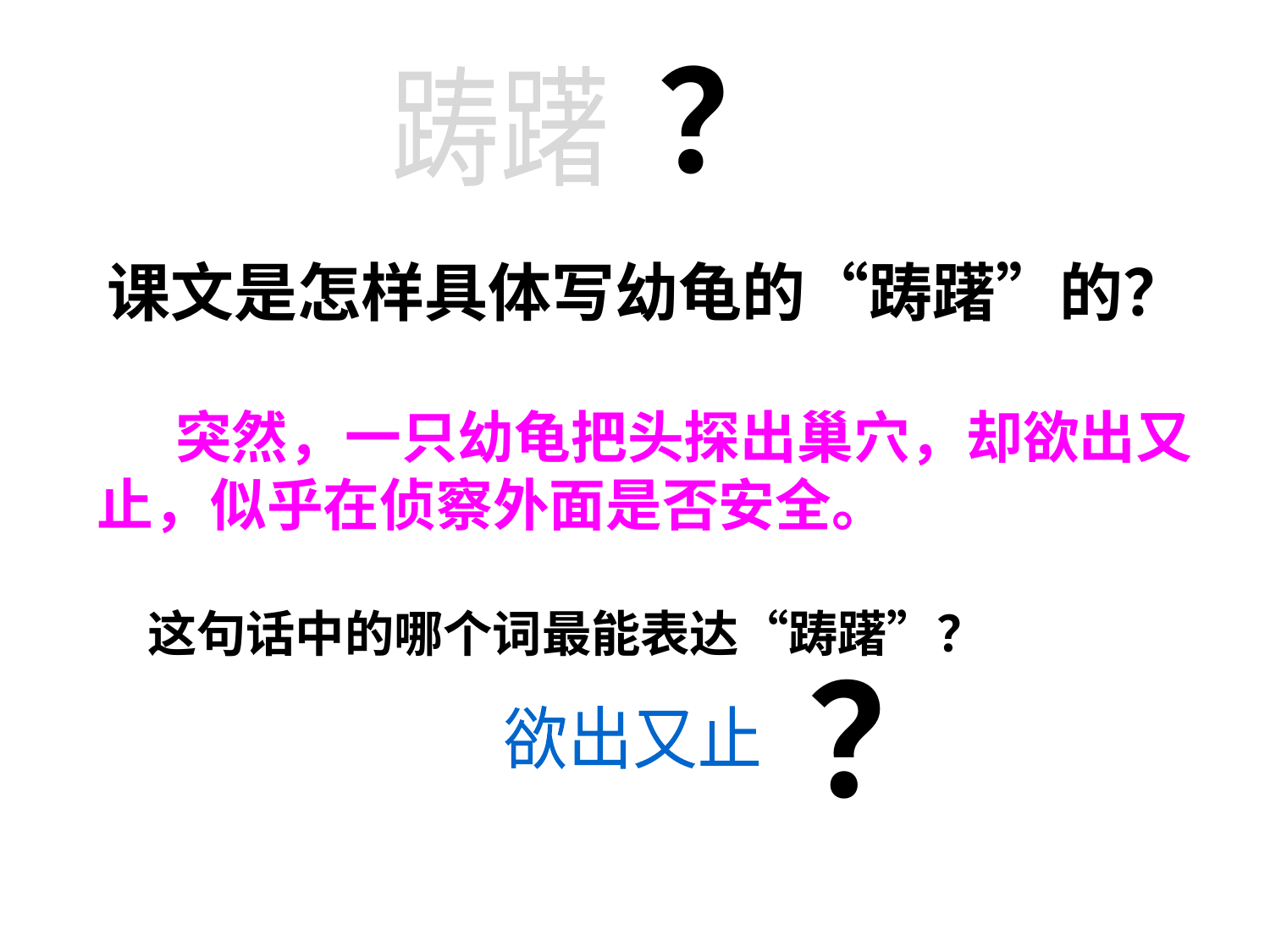

？
踌躇
课文是怎样具体写幼龟的“踌躇”的？
     突然，一只幼龟把头探出巢穴，却欲出又止，似乎在侦察外面是否安全。
这句话中的哪个词最能表达“踌躇”？
？
欲出又止